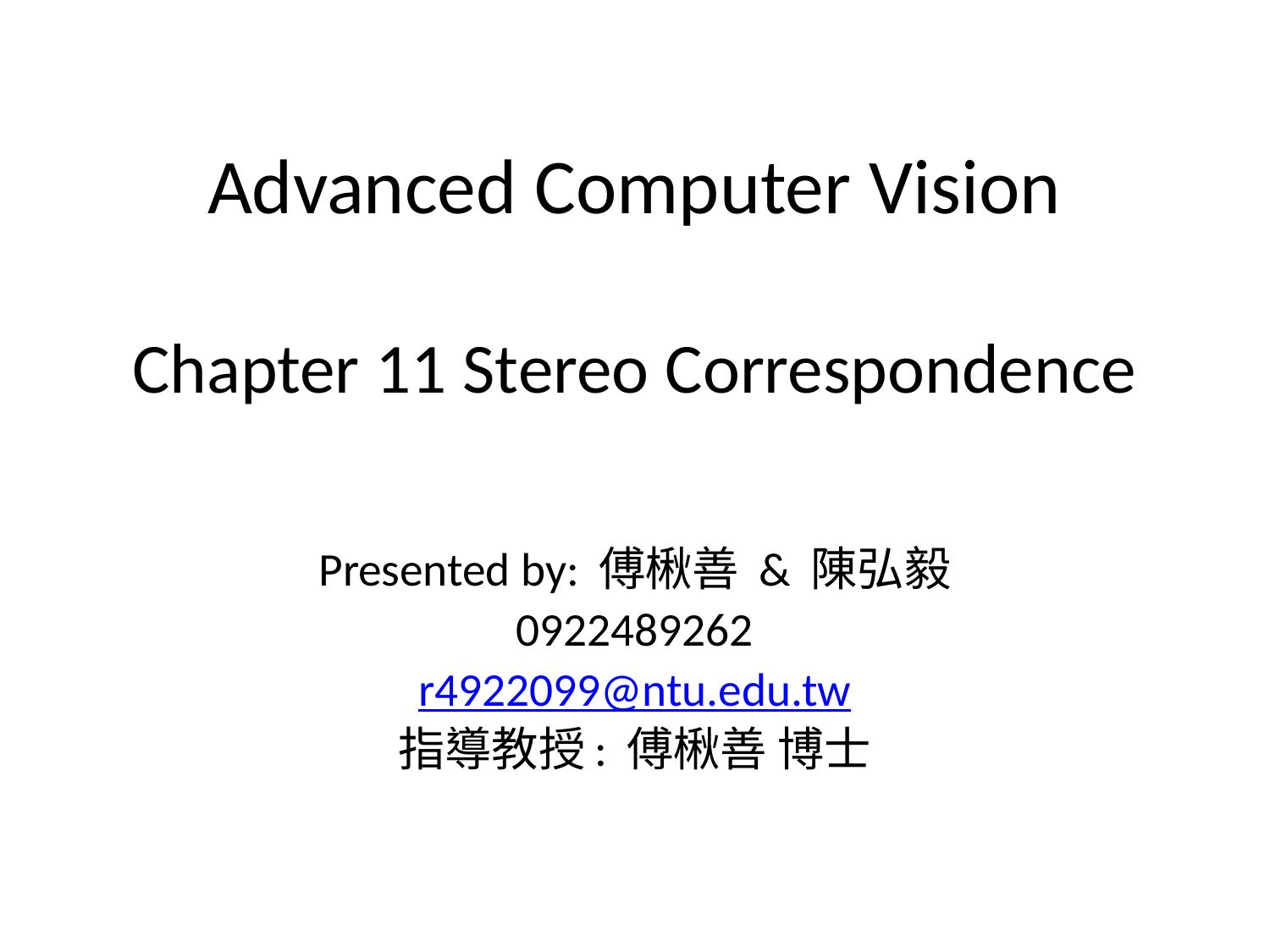

# Advanced Computer Vision Chapter 11 Stereo Correspondence
Presented by: 傅楸善 & 陳弘毅
0922489262
r4922099@ntu.edu.tw
指導教授: 傅楸善 博士